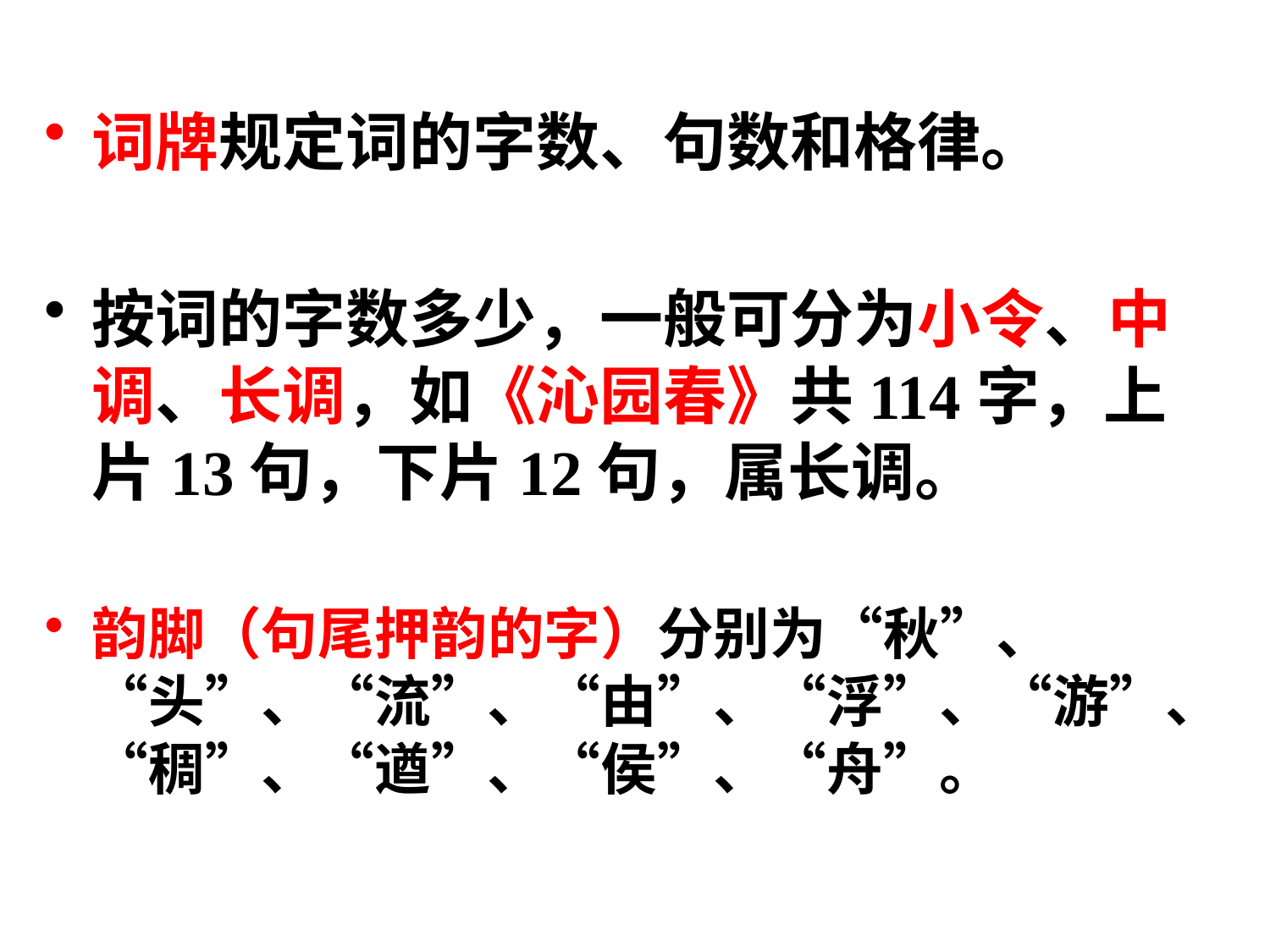

词牌规定词的字数、句数和格律。

按词的字数多少，一般可分为小令、中调、长调，如《沁园春》共114字，上片13句，下片12句，属长调。

韵脚（句尾押韵的字）分别为“秋”、“头”、“流”、“由”、“浮”、“游”、“稠”、“遒”、“侯”、“舟”。